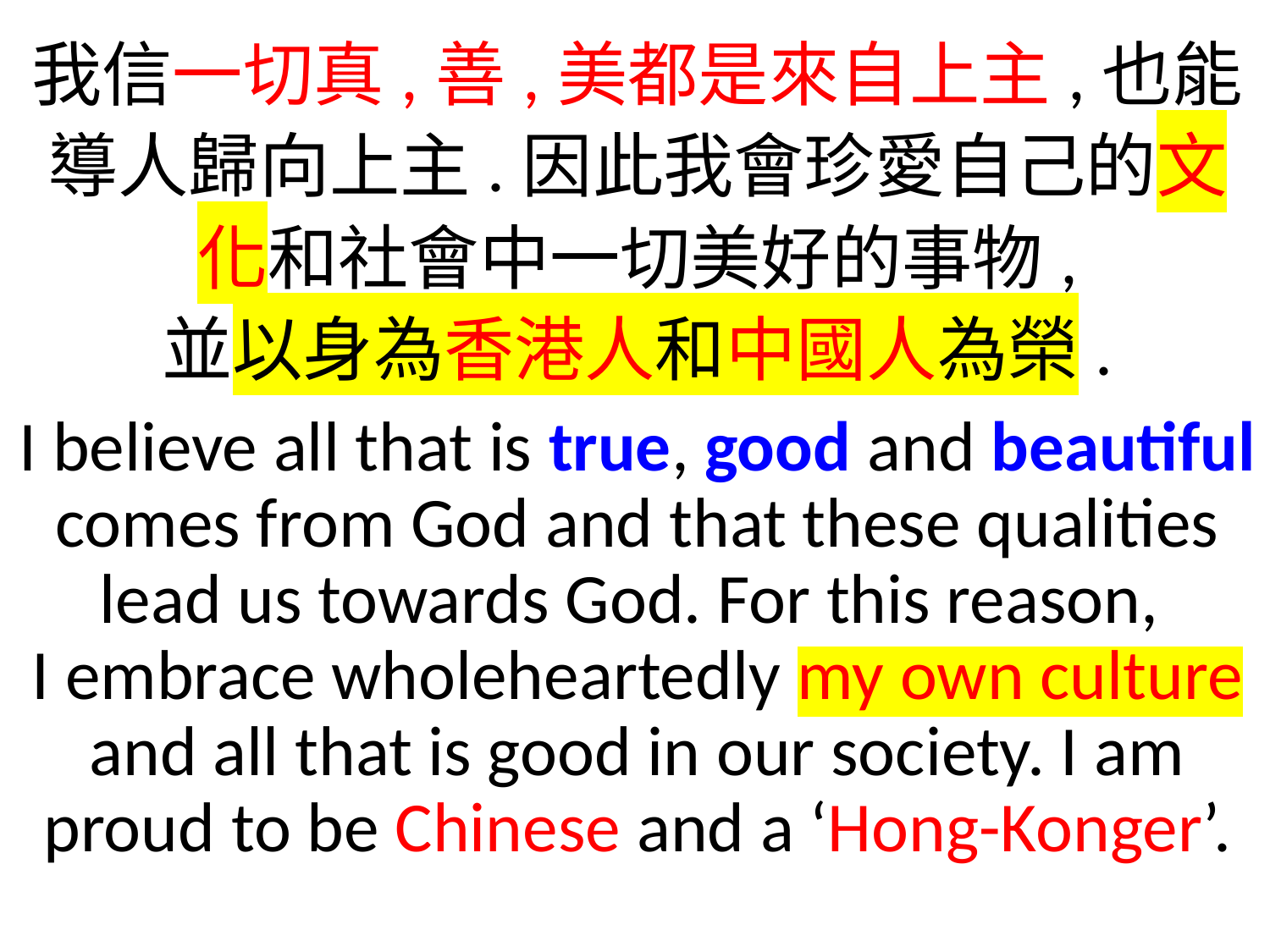

我信一切真,善,美都是來自上主,也能導人歸向上主.因此我會珍愛自己的文化和社會中一切美好的事物,
並以身為香港人和中國人為榮.
I believe all that is true, good and beautiful comes from God and that these qualities lead us towards God. For this reason,
I embrace wholeheartedly my own culture and all that is good in our society. I am proud to be Chinese and a ‘Hong-Konger’.